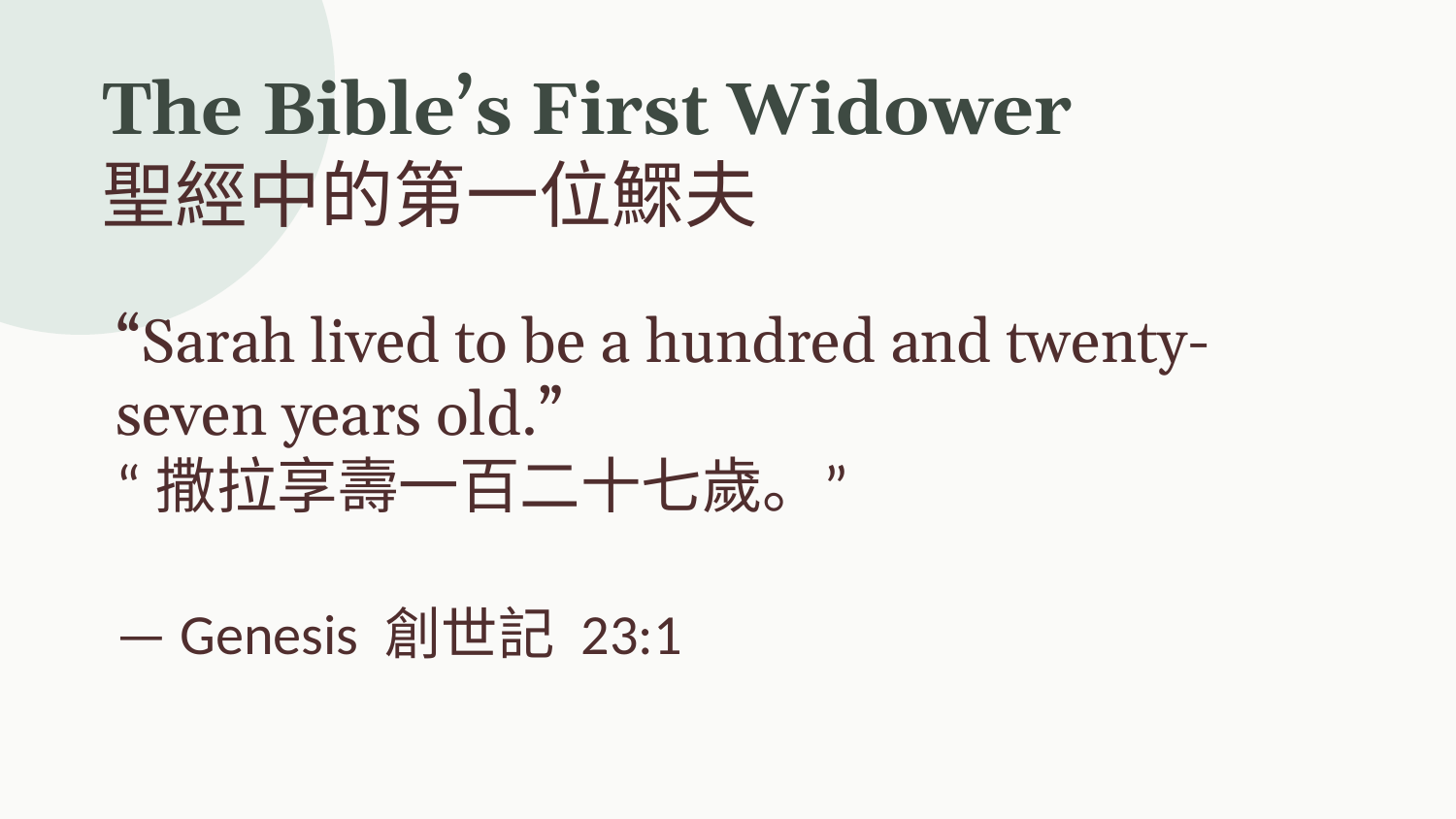

The Bible’s First Widower
聖經中的第一位鰥夫
“Sarah lived to be a hundred and twenty-seven years old.”
“撒拉享壽一百二十七歲。”

— Genesis 創世記 23:1